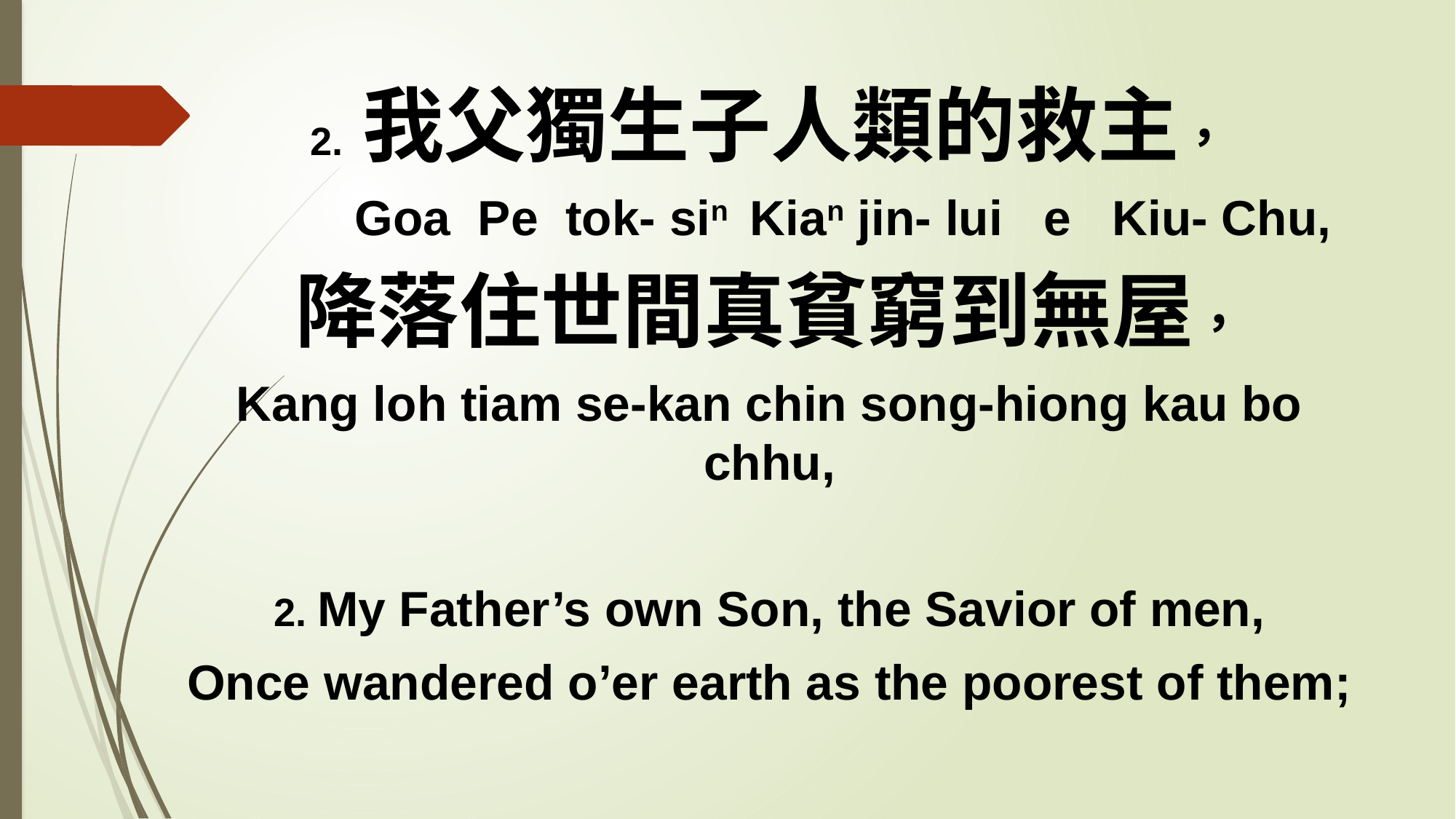

2. 我父獨生子人類的救主，
             Goa  Pe  tok- sin  Kian jin- lui   e   Kiu- Chu,
降落住世間真貧窮到無屋，
Kang loh tiam se-kan chin song-hiong kau bo chhu,

2. My Father’s own Son, the Savior of men,
Once wandered o’er earth as the poorest of them;